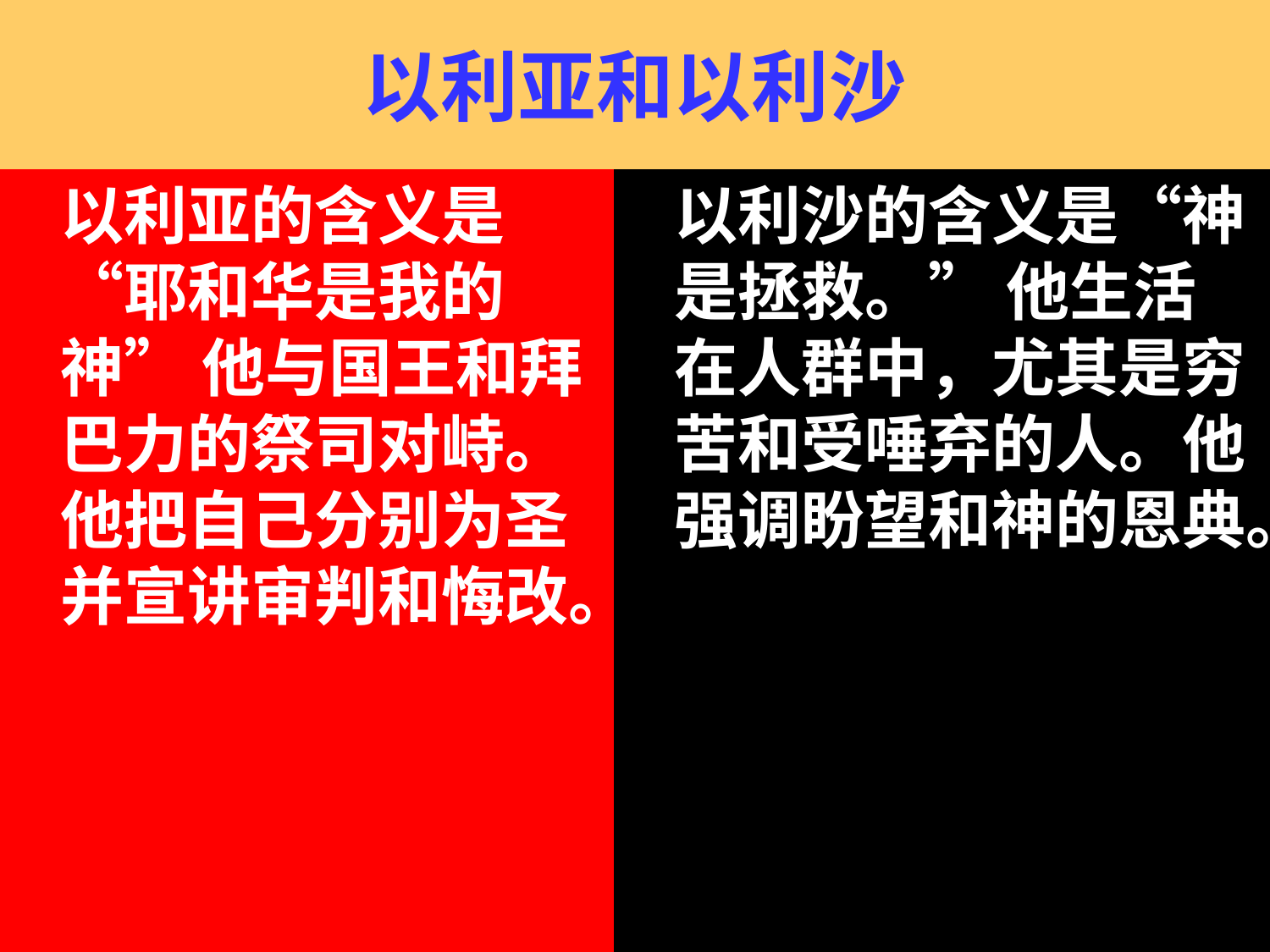

# 以利亚和以利沙
以利亚的含义是 “耶和华是我的神” 他与国王和拜巴力的祭司对峙。他把自己分别为圣并宣讲审判和悔改。
以利沙的含义是“神是拯救。” 他生活在人群中，尤其是穷苦和受唾弃的人。他强调盼望和神的恩典。